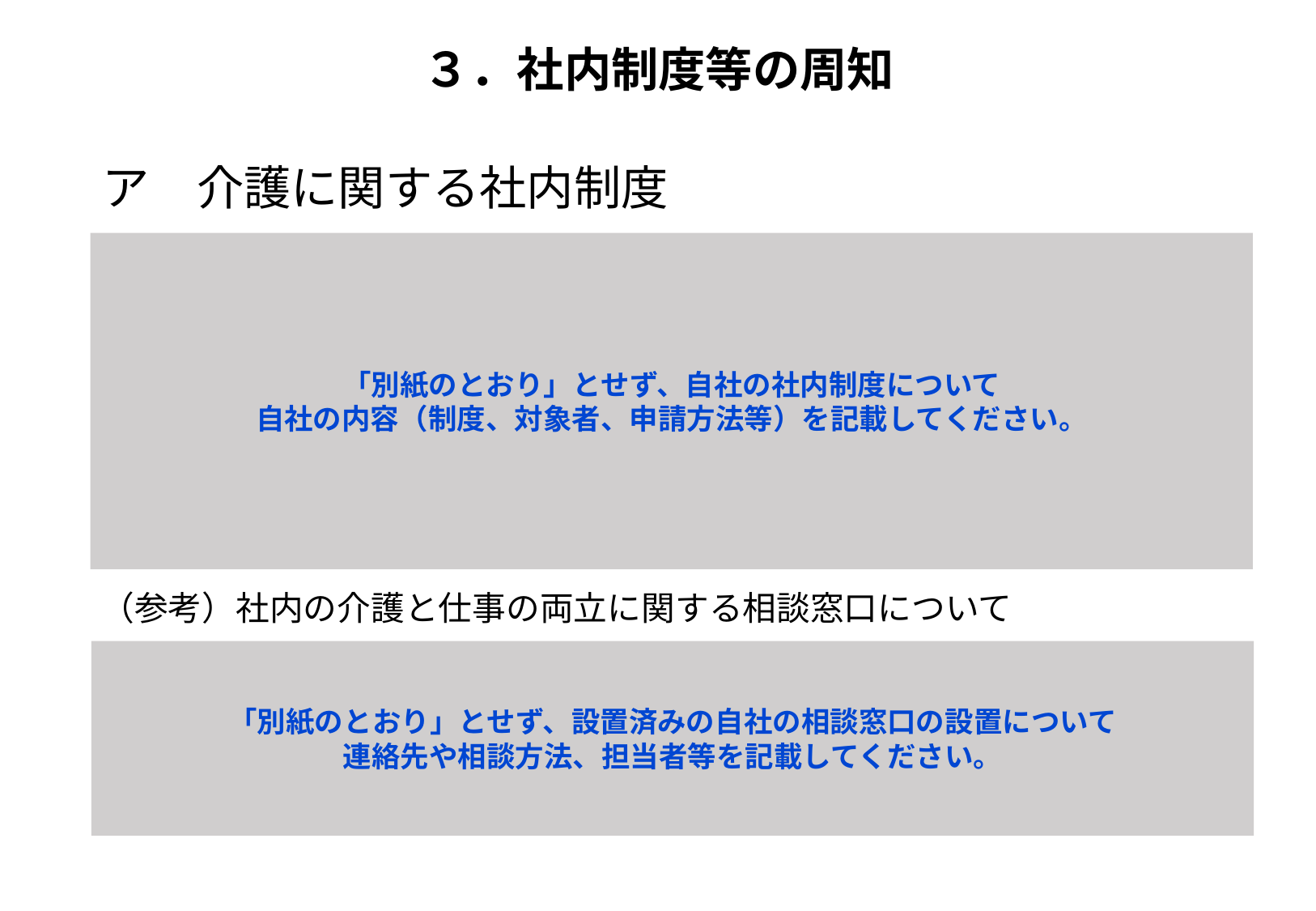

３．社内制度等の周知
ア　介護に関する社内制度

「別紙のとおり」とせず、自社の社内制度について
自社の内容（制度、対象者、申請方法等）を記載してください。
（参考）社内の介護と仕事の両立に関する相談窓口について

「別紙のとおり」とせず、設置済みの自社の相談窓口の設置について
連絡先や相談方法、担当者等を記載してください。